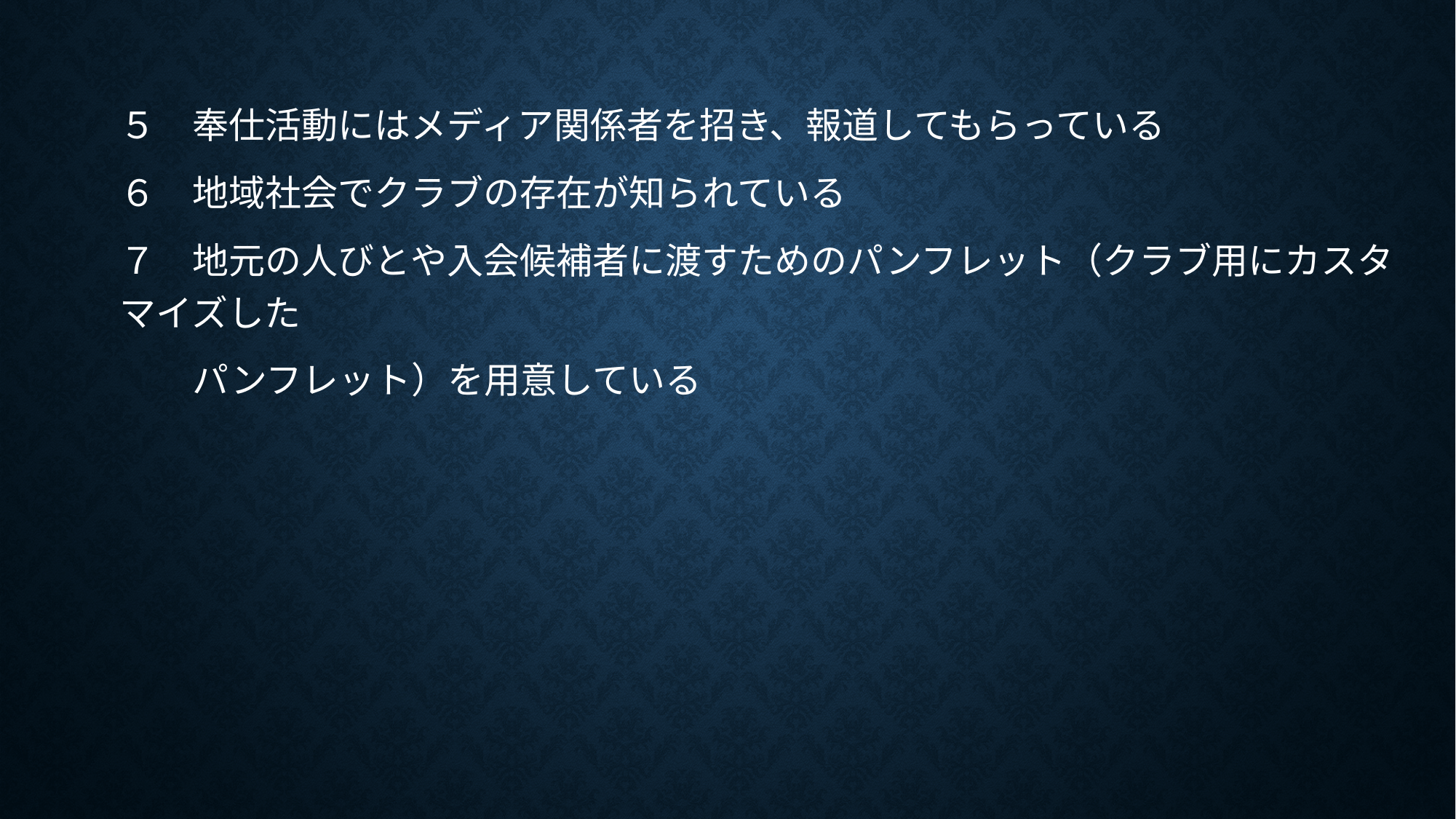

５　奉仕活動にはメディア関係者を招き、報道してもらっている
６　地域社会でクラブの存在が知られている
７　地元の人びとや入会候補者に渡すためのパンフレット（クラブ用にカスタマイズした
　　パンフレット）を用意している